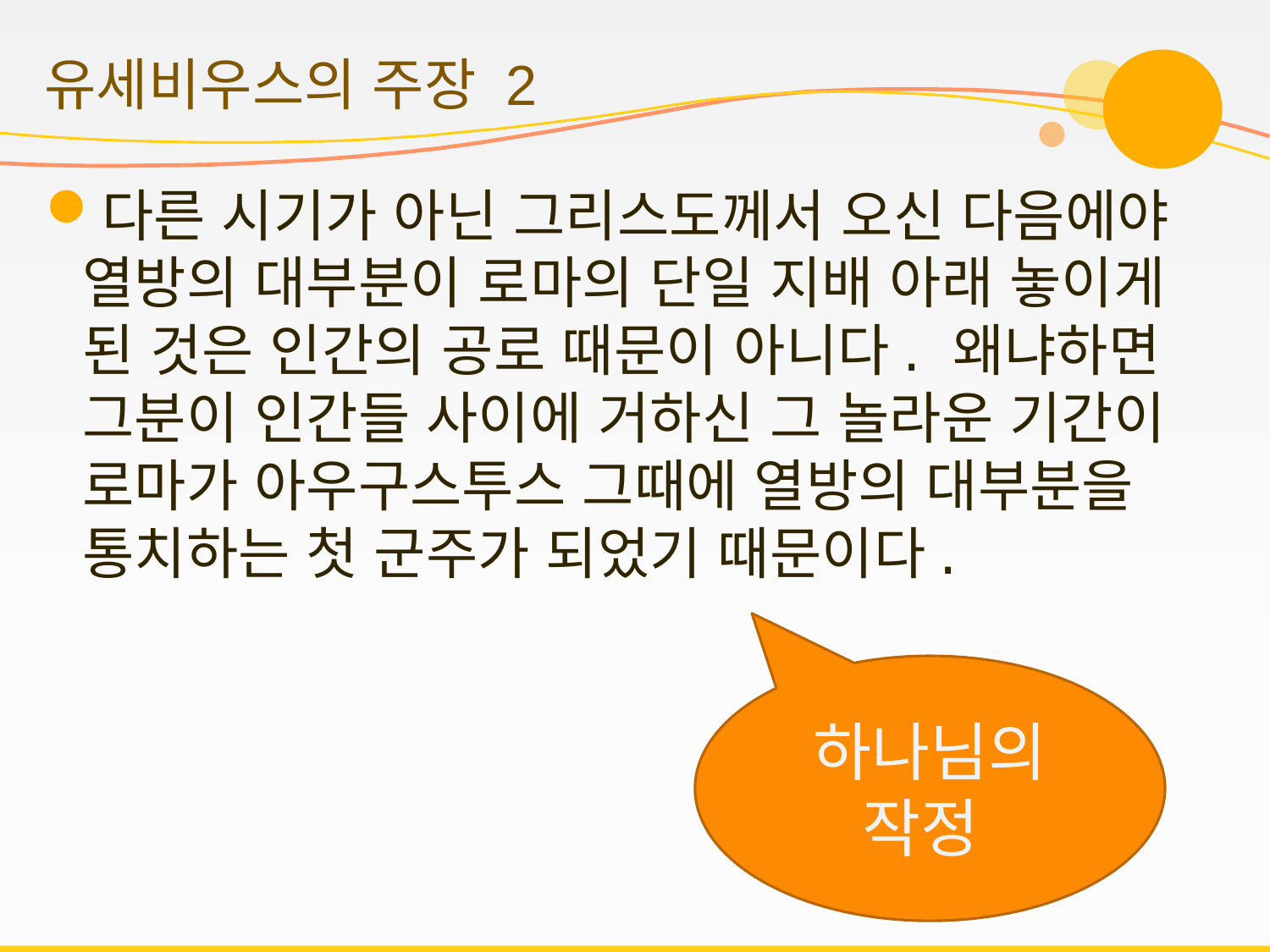

# 유세비우스의 주장 2
다른 시기가 아닌 그리스도께서 오신 다음에야 열방의 대부분이 로마의 단일 지배 아래 놓이게 된 것은 인간의 공로 때문이 아니다. 왜냐하면 그분이 인간들 사이에 거하신 그 놀라운 기간이 로마가 아우구스투스 그때에 열방의 대부분을 통치하는 첫 군주가 되었기 때문이다.
하나님의 작정